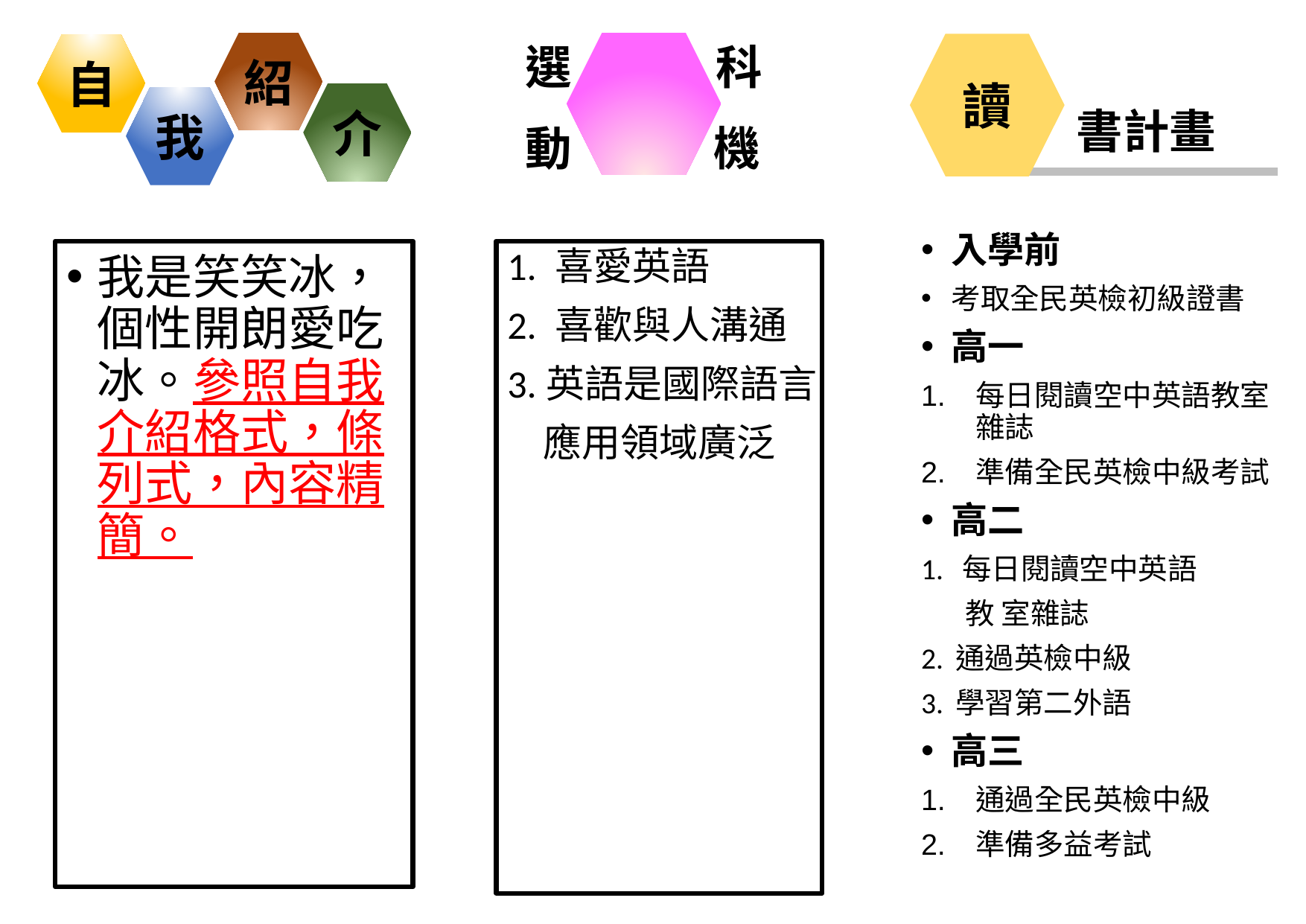

|  |  |  |
| --- | --- | --- |
選
紹

科
讀
自
| 書計畫 |
| --- |
介
我
動
機
入學前
考取全民英檢初級證書
高一
每日閱讀空中英語教室雜誌
準備全民英檢中級考試
高二
1.  每日閱讀空中英語
      教 室雜誌
2. 通過英檢中級
3. 學習第二外語
高三
通過全民英檢中級
準備多益考試

1. 喜愛英語
2. 喜歡與人溝通
3.英語是國際語言
   應用領域廣泛
我是笑笑冰，個性開朗愛吃冰。參照自我介紹格式，條列式，內容精簡。